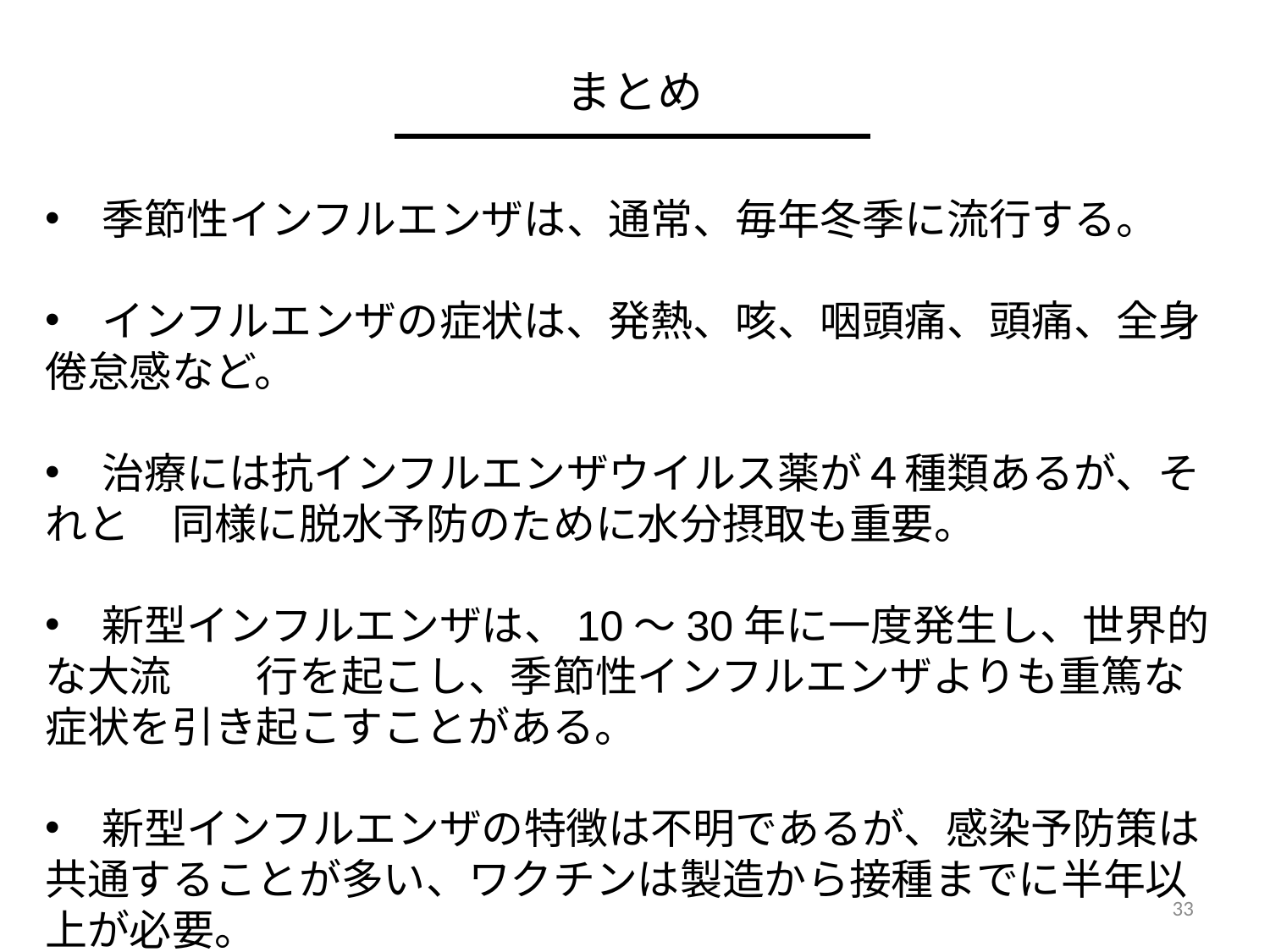

# まとめ
　季節性インフルエンザは、通常、毎年冬季に流行する。

　インフルエンザの症状は、発熱、咳、咽頭痛、頭痛、全身倦怠感など。

　治療には抗インフルエンザウイルス薬が４種類あるが、それと　同様に脱水予防のために水分摂取も重要。

　新型インフルエンザは、10～30年に一度発生し、世界的な大流　　行を起こし、季節性インフルエンザよりも重篤な症状を引き起こすことがある。

　新型インフルエンザの特徴は不明であるが、感染予防策は共通することが多い、ワクチンは製造から接種までに半年以上が必要。

33